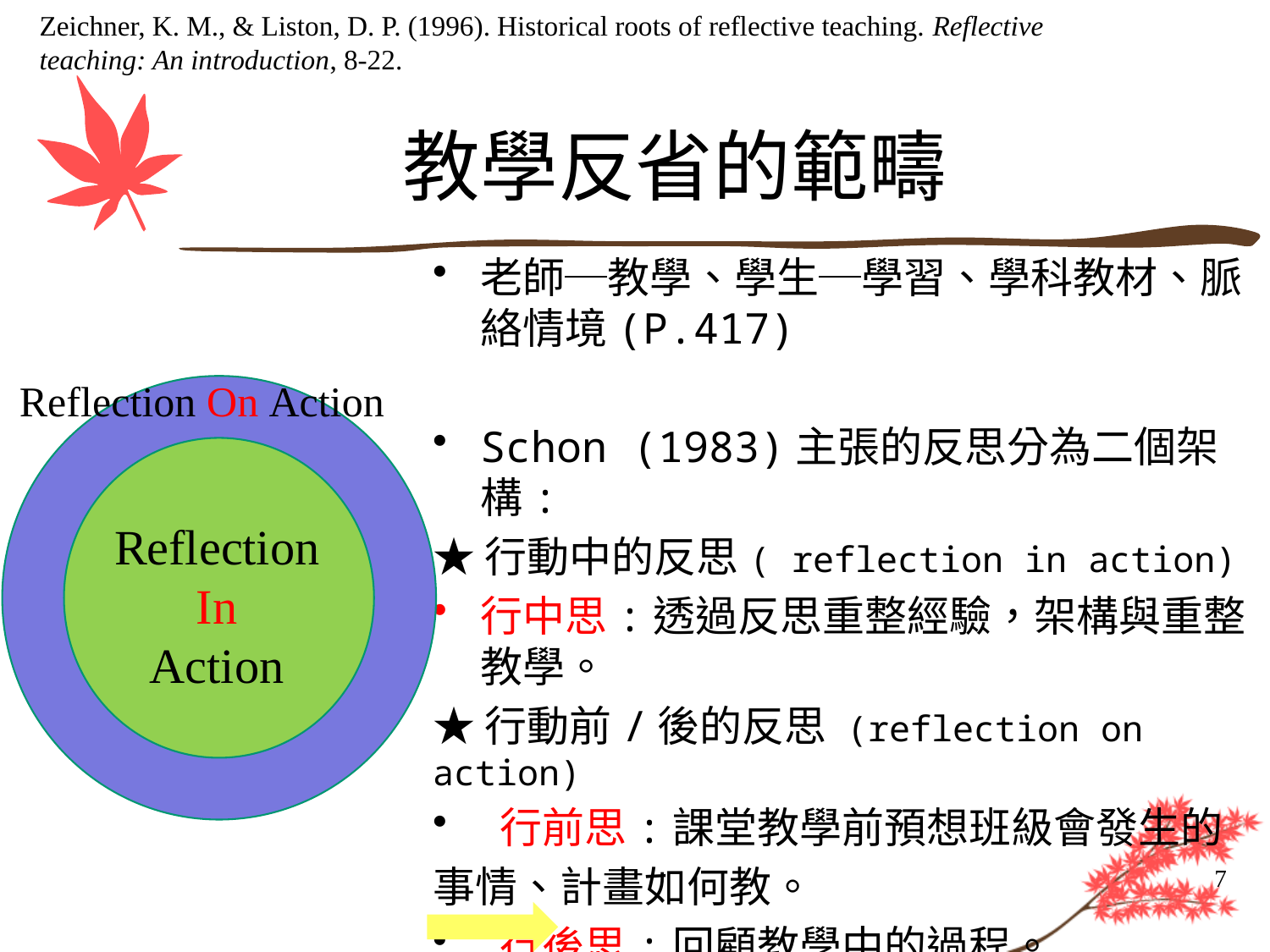

Zeichner, K. M., & Liston, D. P. (1996). Historical roots of reflective teaching. Reflective teaching: An introduction, 8-22.
# 教學反省的範疇
老師─教學、學生─學習、學科教材、脈絡情境(P.417)

Schon (1983)主張的反思分為二個架構:
★行動中的反思( reflection in action)
行中思:透過反思重整經驗，架構與重整教學。
★行動前/後的反思 (reflection on action)
 行前思:課堂教學前預想班級會發生的
事情、計畫如何教。
 行後思:回顧教學中的過程。
    面臨問題時，能行思並進

Reflection On Action

Reflection
 In
Action
7